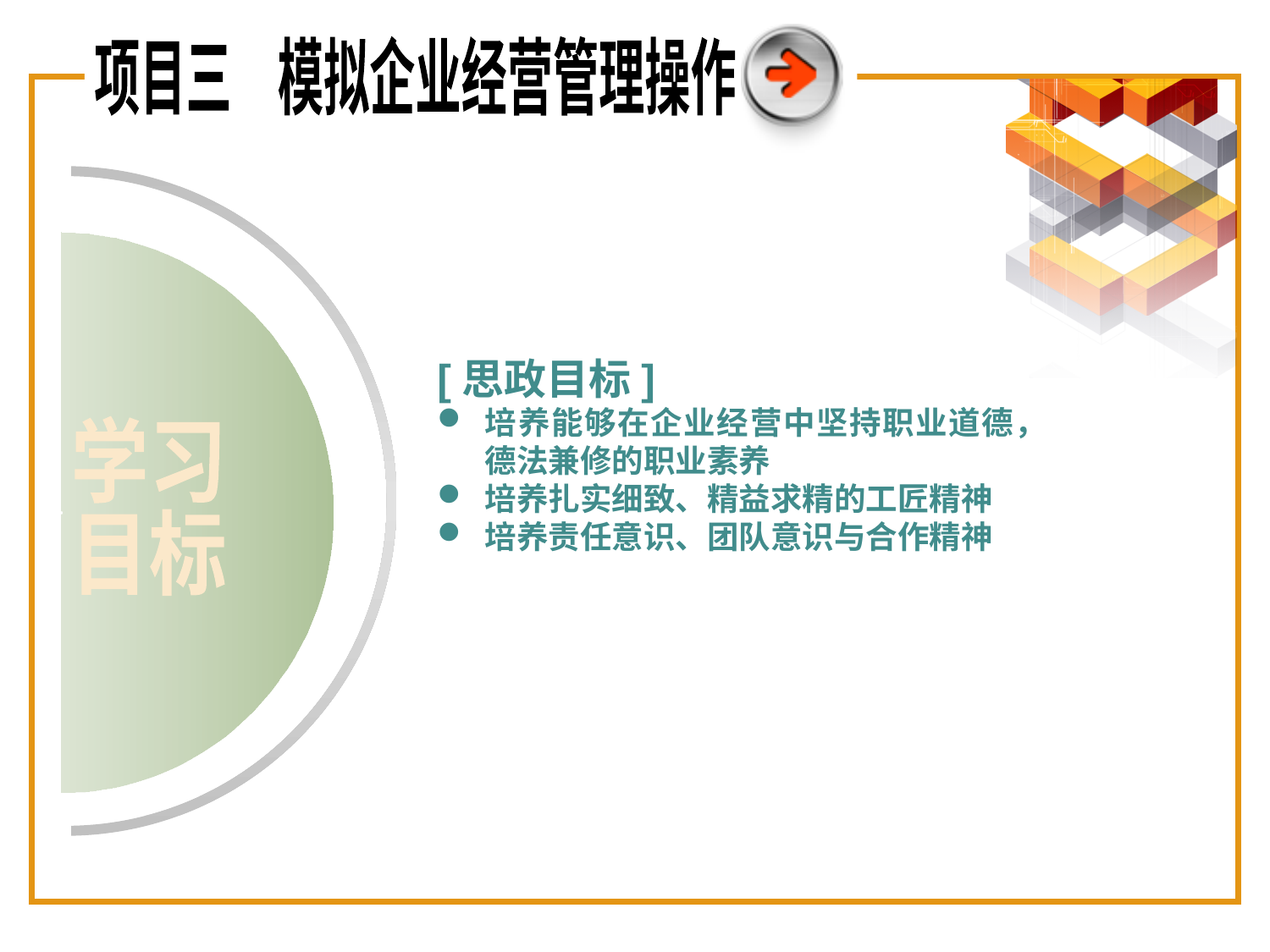

项目三　模拟企业经营管理操作

[思政目标]
培养能够在企业经营中坚持职业道德，德法兼修的职业素养
培养扎实细致、精益求精的工匠精神
培养责任意识、团队意识与合作精神
学习
目标